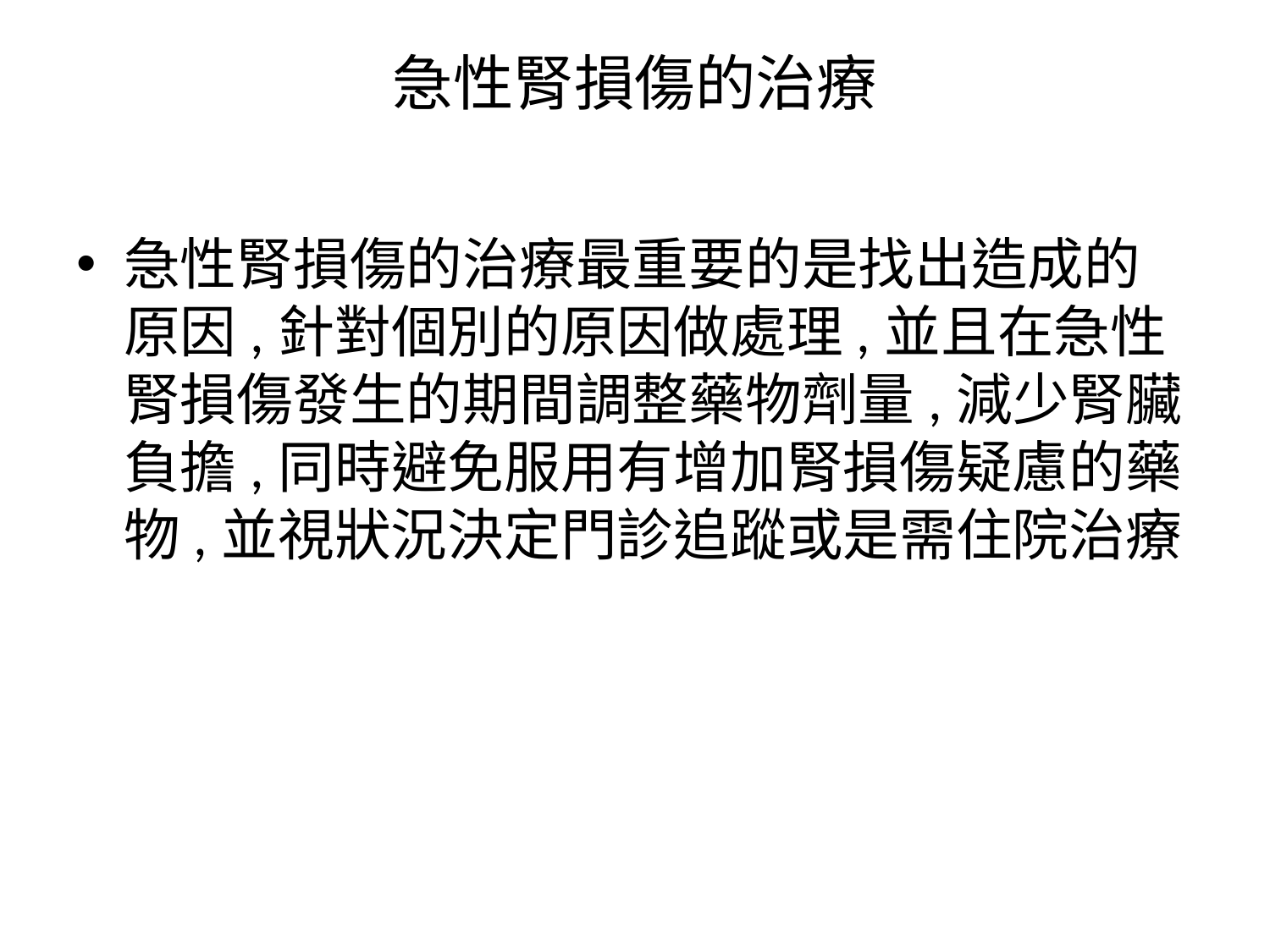

# 急性腎損傷的治療
急性腎損傷的治療最重要的是找出造成的原因,針對個別的原因做處理,並且在急性腎損傷發生的期間調整藥物劑量,減少腎臟負擔,同時避免服用有增加腎損傷疑慮的藥物,並視狀況決定門診追蹤或是需住院治療